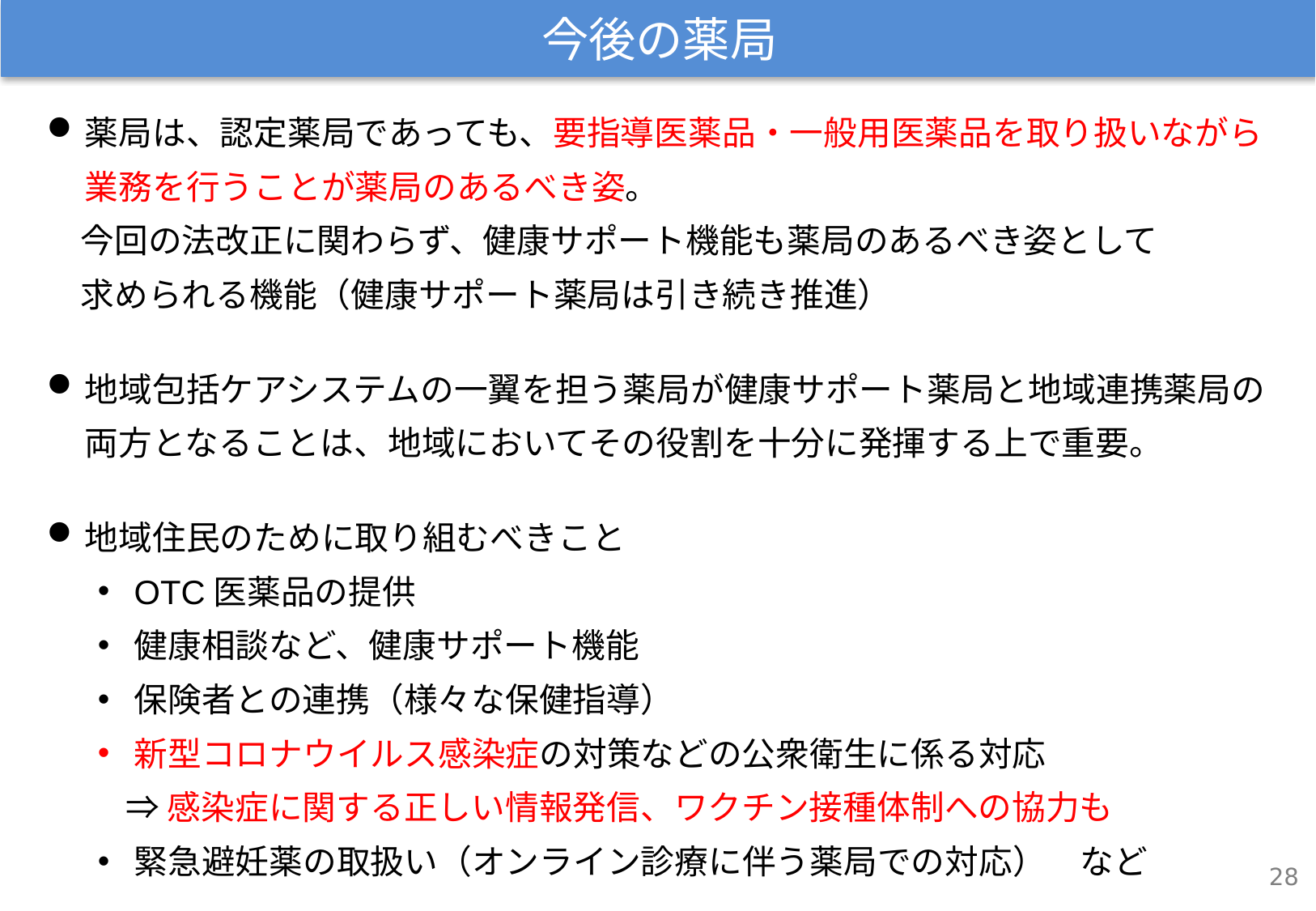

今後の薬局
薬局は、認定薬局であっても、要指導医薬品・一般用医薬品を取り扱いながら業務を行うことが薬局のあるべき姿。
　今回の法改正に関わらず、健康サポート機能も薬局のあるべき姿として
　求められる機能（健康サポート薬局は引き続き推進）

地域包括ケアシステムの一翼を担う薬局が健康サポート薬局と地域連携薬局の両方となることは、地域においてその役割を十分に発揮する上で重要。

地域住民のために取り組むべきこと
OTC医薬品の提供
健康相談など、健康サポート機能
保険者との連携（様々な保健指導）
新型コロナウイルス感染症の対策などの公衆衛生に係る対応
　 ⇒ 感染症に関する正しい情報発信、ワクチン接種体制への協力も
緊急避妊薬の取扱い（オンライン診療に伴う薬局での対応）　など
28